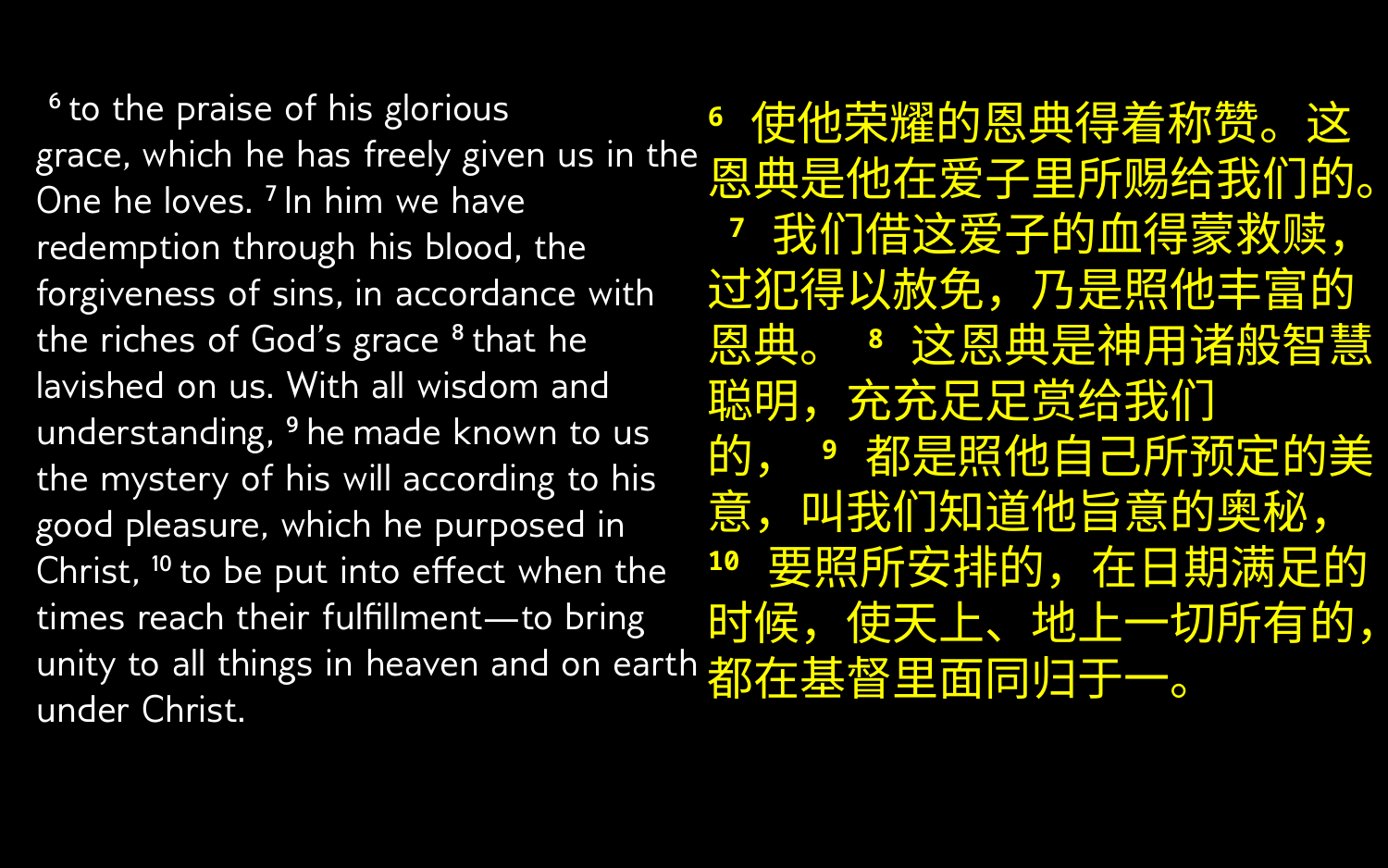

6 to the praise of his glorious grace, which he has freely given us in the One he loves. 7 In him we have redemption through his blood, the forgiveness of sins, in accordance with the riches of God’s grace 8 that he lavished on us. With all wisdom and understanding, 9 he made known to us the mystery of his will according to his good pleasure, which he purposed in Christ, 10 to be put into effect when the times reach their fulfillment—to bring unity to all things in heaven and on earth under Christ.
6 使他荣耀的恩典得着称赞。这恩典是他在爱子里所赐给我们的。 7 我们借这爱子的血得蒙救赎，过犯得以赦免，乃是照他丰富的恩典。 8 这恩典是神用诸般智慧聪明，充充足足赏给我们的， 9 都是照他自己所预定的美意，叫我们知道他旨意的奥秘， 10 要照所安排的，在日期满足的时候，使天上、地上一切所有的，都在基督里面同归于一。